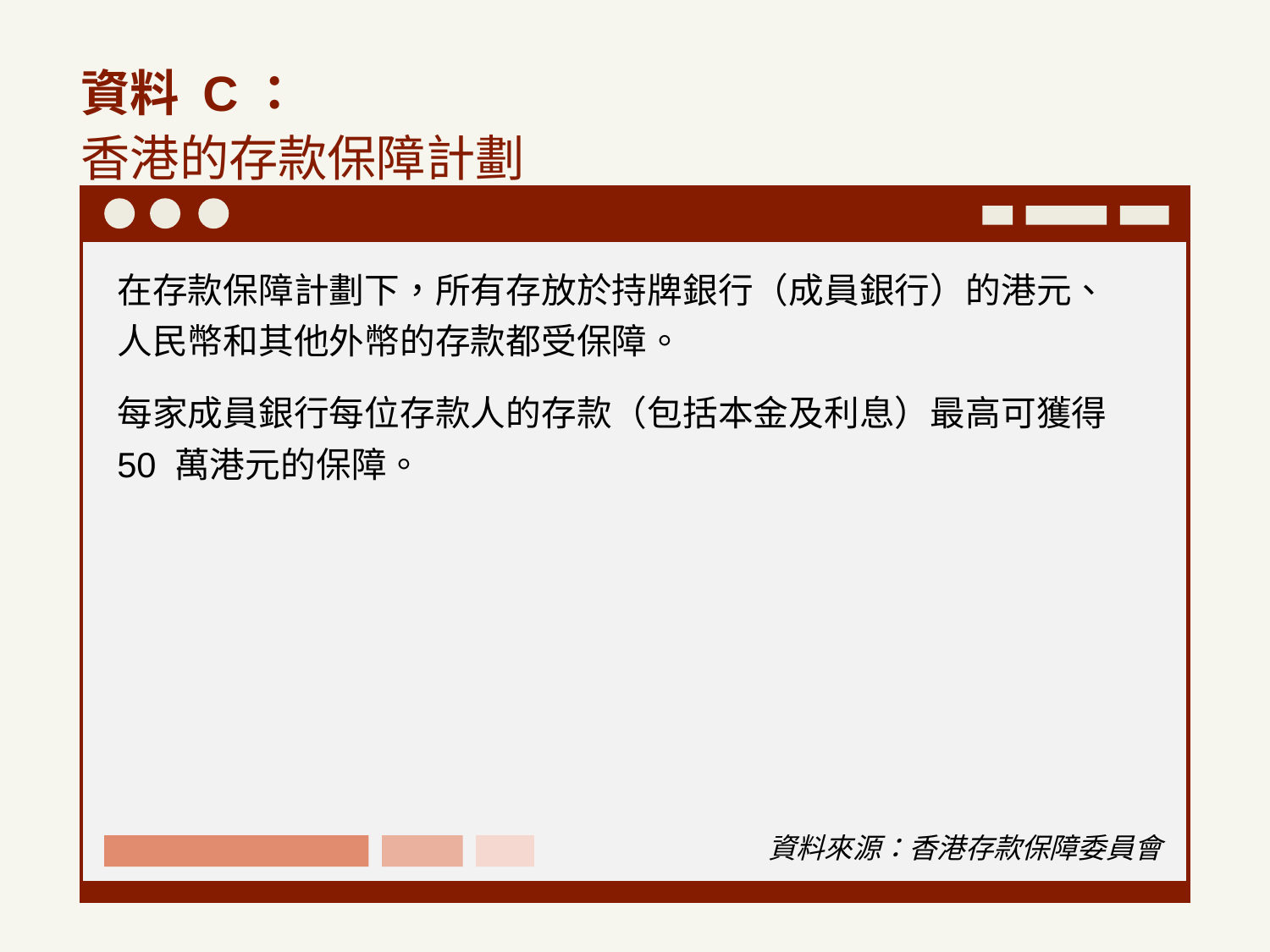

# 資料 C： 香港的存款保障計劃

在存款保障計劃下，所有存放於持牌銀行（成員銀行）的港元、
人民幣和其他外幣的存款都受保障。
每家成員銀行每位存款人的存款（包括本金及利息）最高可獲得
50 萬港元的保障。
資料來源：香港存款保障委員會